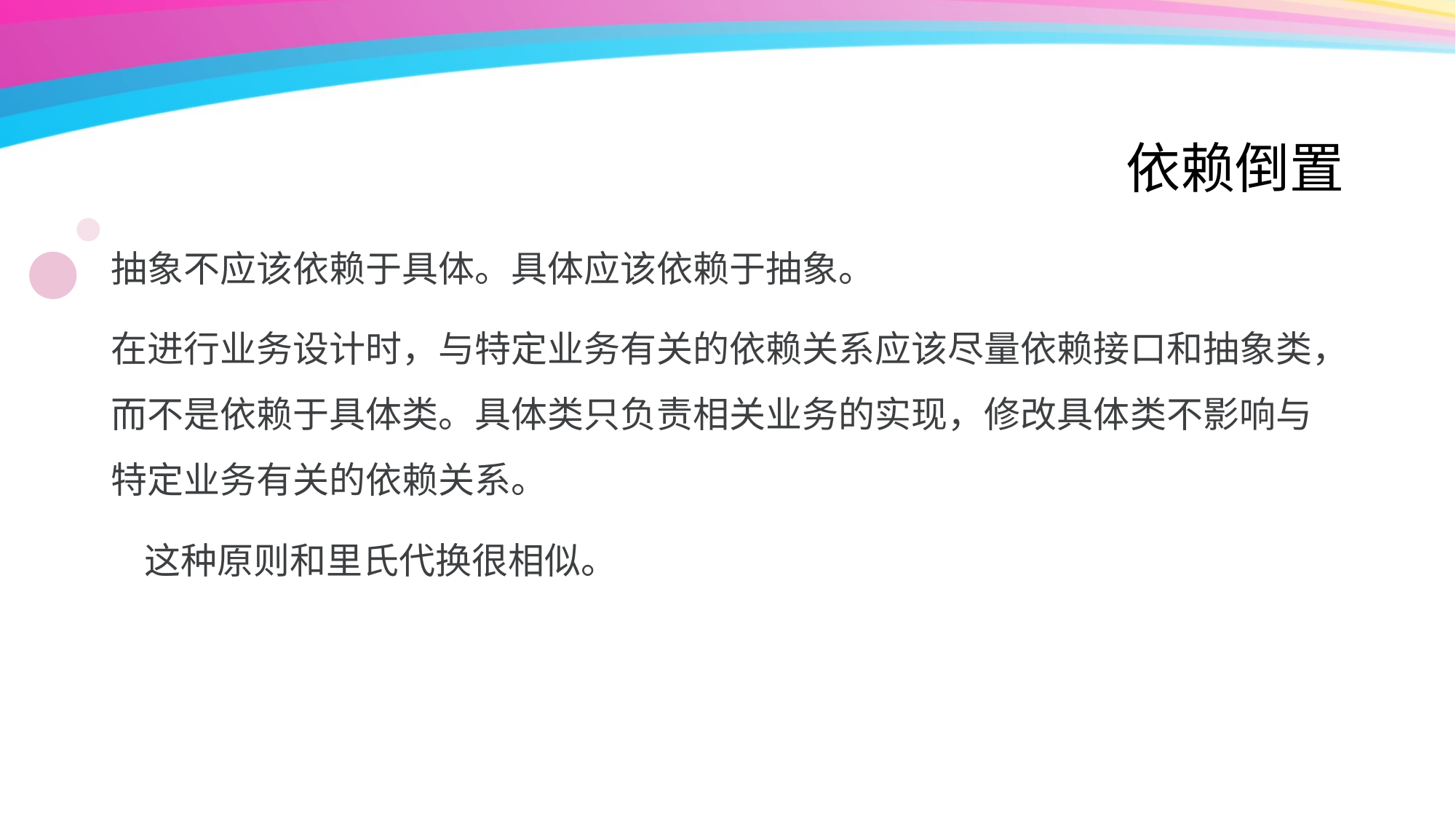

# 依赖倒置

抽象不应该依赖于具体。具体应该依赖于抽象。
在进行业务设计时，与特定业务有关的依赖关系应该尽量依赖接口和抽象类，而不是依赖于具体类。具体类只负责相关业务的实现，修改具体类不影响与特定业务有关的依赖关系。
   这种原则和里氏代换很相似。